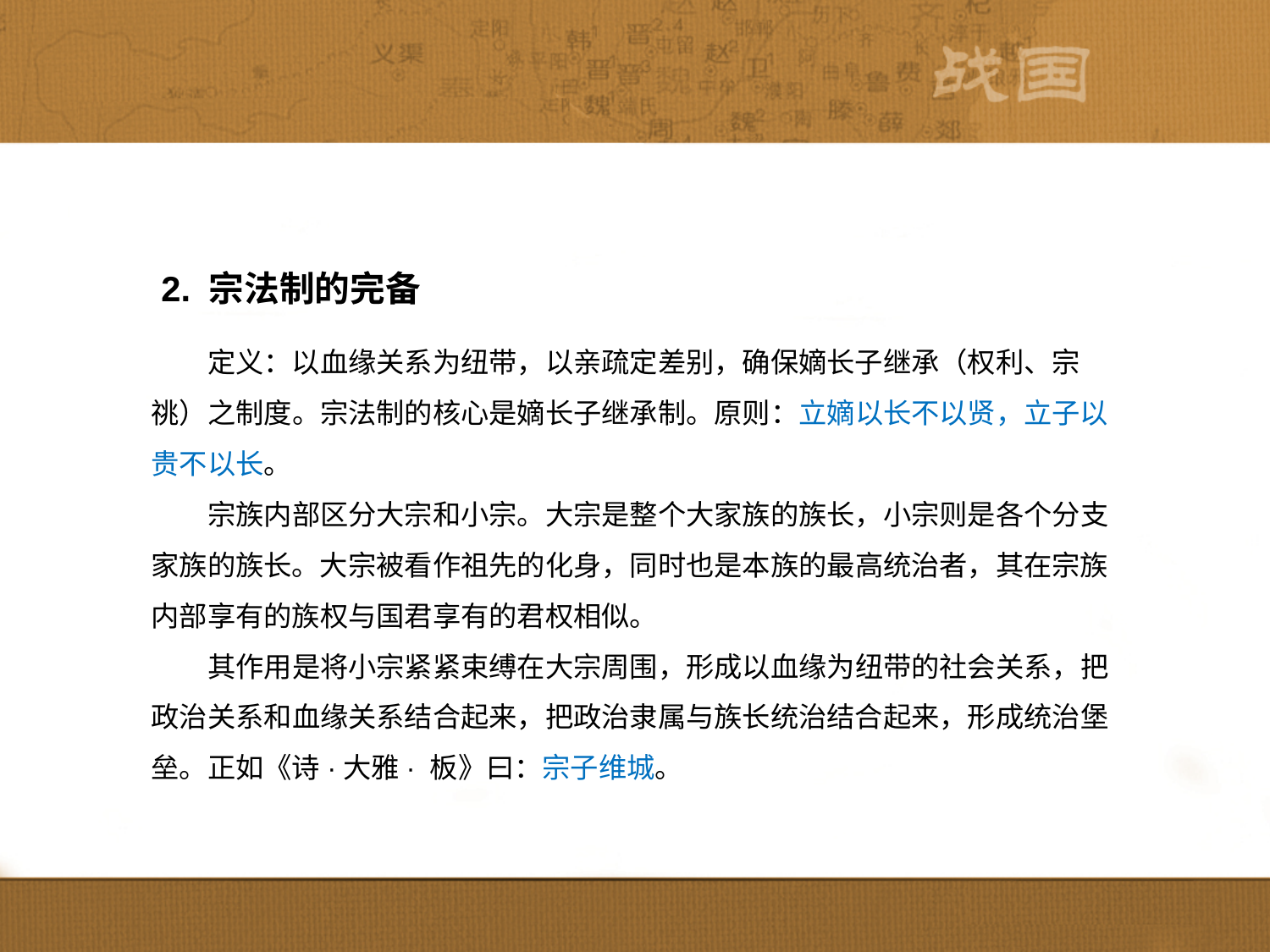

2. 宗法制的完备
　　定义：以血缘关系为纽带，以亲疏定差别，确保嫡长子继承（权利、宗祧）之制度。宗法制的核心是嫡长子继承制。原则：立嫡以长不以贤，立子以贵不以长。
　　宗族内部区分大宗和小宗。大宗是整个大家族的族长，小宗则是各个分支家族的族长。大宗被看作祖先的化身，同时也是本族的最高统治者，其在宗族内部享有的族权与国君享有的君权相似。
　　其作用是将小宗紧紧束缚在大宗周围，形成以血缘为纽带的社会关系，把政治关系和血缘关系结合起来，把政治隶属与族长统治结合起来，形成统治堡垒。正如《诗·大雅· 板》曰：宗子维城。